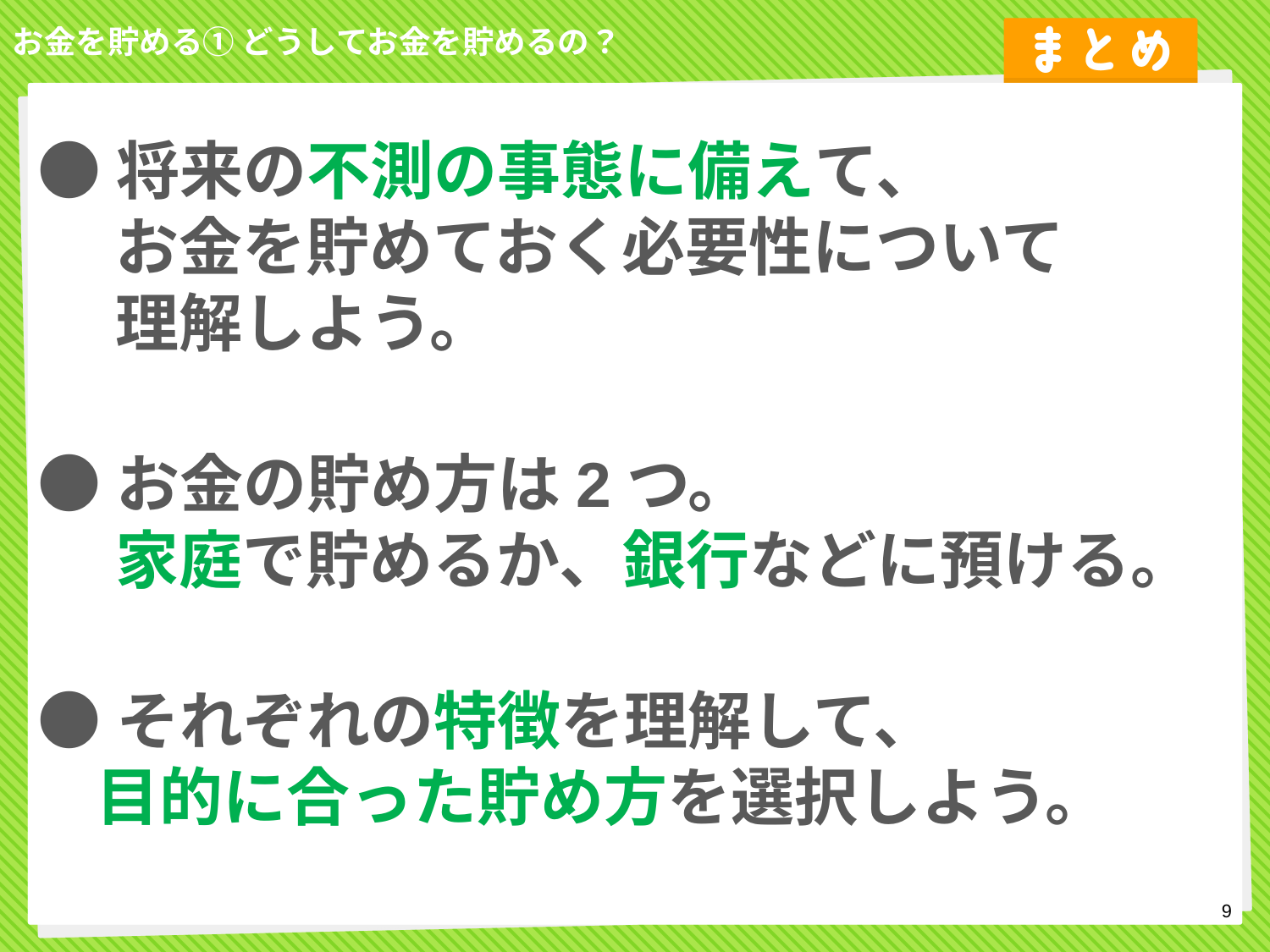

お金を貯める① どうしてお金を貯めるの？
●将来の不測の事態に備えて、
　 お金を貯めておく必要性について
　 理解しよう。

●お金の貯め方は2つ。
　 家庭で貯めるか、銀行などに預ける。

●それぞれの特徴を理解して、
   目的に合った貯め方を選択しよう。
9